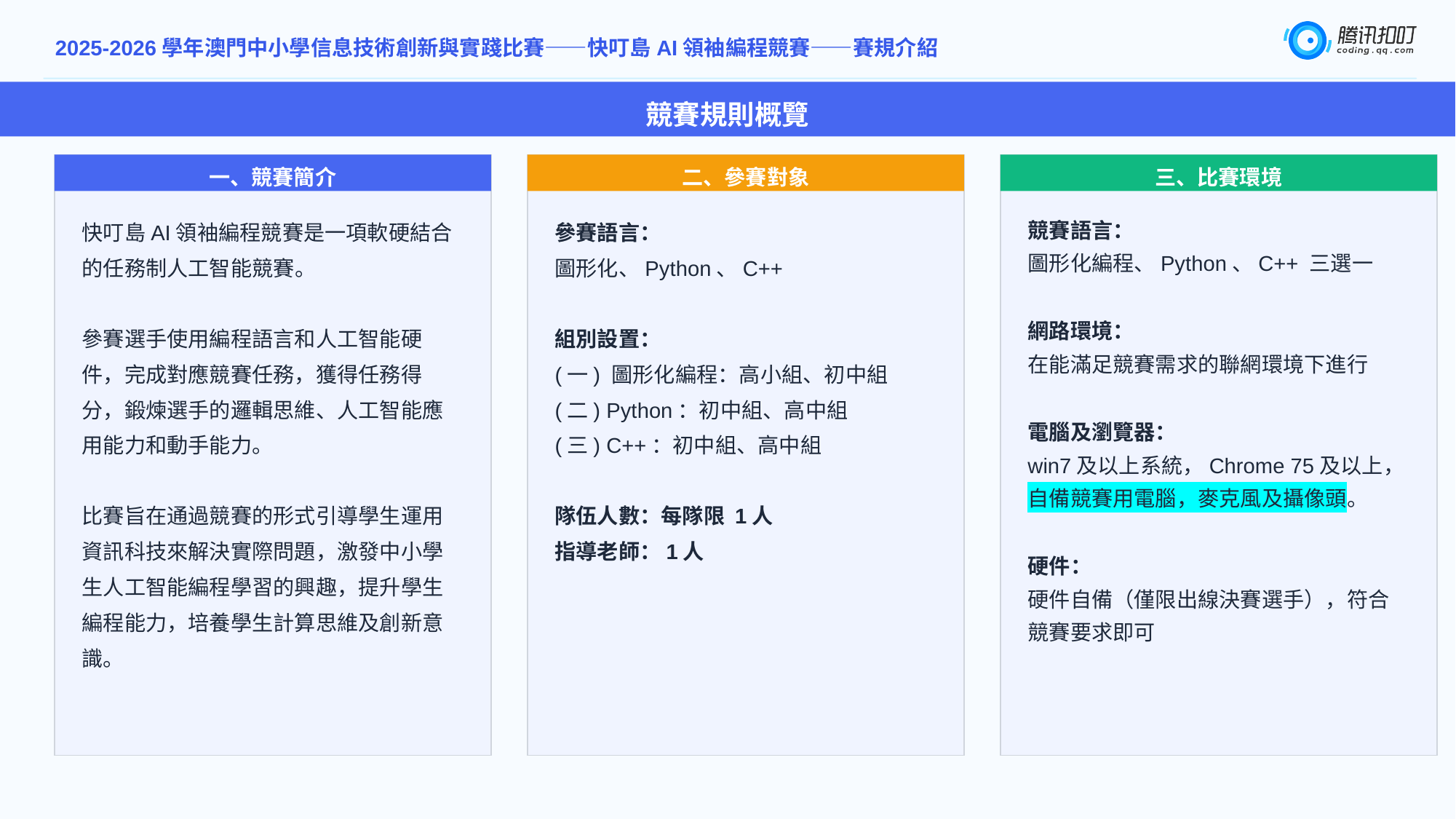

2025-2026學年澳門中小學信息技術創新與實踐比賽——快叮島AI領袖編程競賽——賽規介紹

競賽規則概覽

一、競賽簡介

二、參賽對象

三、比賽環境
快叮島AI領袖編程競賽是一項軟硬結合的任務制人工智能競賽。

參賽選手使用編程語言和人工智能硬件，完成對應競賽任務，獲得任務得分，鍛煉選手的邏輯思維、人工智能應用能力和動手能力。

比賽旨在通過競賽的形式引導學生運用資訊科技來解決實際問題，激發中小學生人工智能編程學習的興趣，提升學生編程能力，培養學生計算思維及創新意識。
參賽語言：
圖形化、Python、C++

組別設置：
(一) 圖形化編程：高小組、初中組
(二) Python：初中組、高中組
(三) C++：初中組、高中組

隊伍人數：每隊限 1人
指導老師：1人
競賽語言：
圖形化編程、Python、C++ 三選一

網路環境：
在能滿足競賽需求的聯網環境下進行

電腦及瀏覽器：
win7及以上系統，Chrome 75及以上，自備競賽用電腦，麥克風及攝像頭。

硬件：
硬件自備（僅限出線決賽選手），符合競賽要求即可